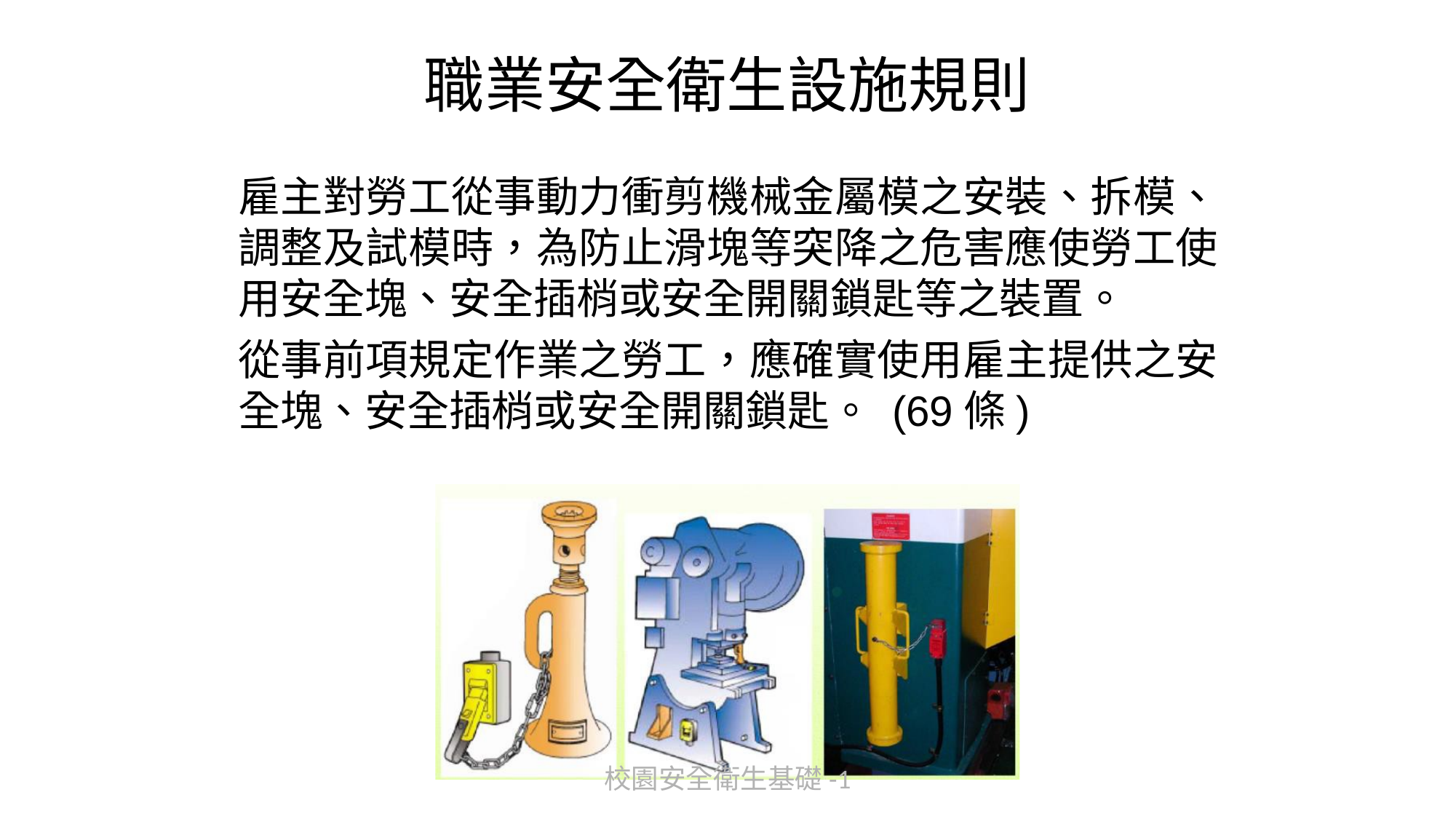

# 職業安全衛生設施規則
雇主對勞工從事動力衝剪機械金屬模之安裝、拆模、調整及試模時，為防止滑塊等突降之危害應使勞工使用安全塊、安全插梢或安全開關鎖匙等之裝置。
從事前項規定作業之勞工，應確實使用雇主提供之安全塊、安全插梢或安全開關鎖匙。 (69條)

校園安全衛生基礎-1
161